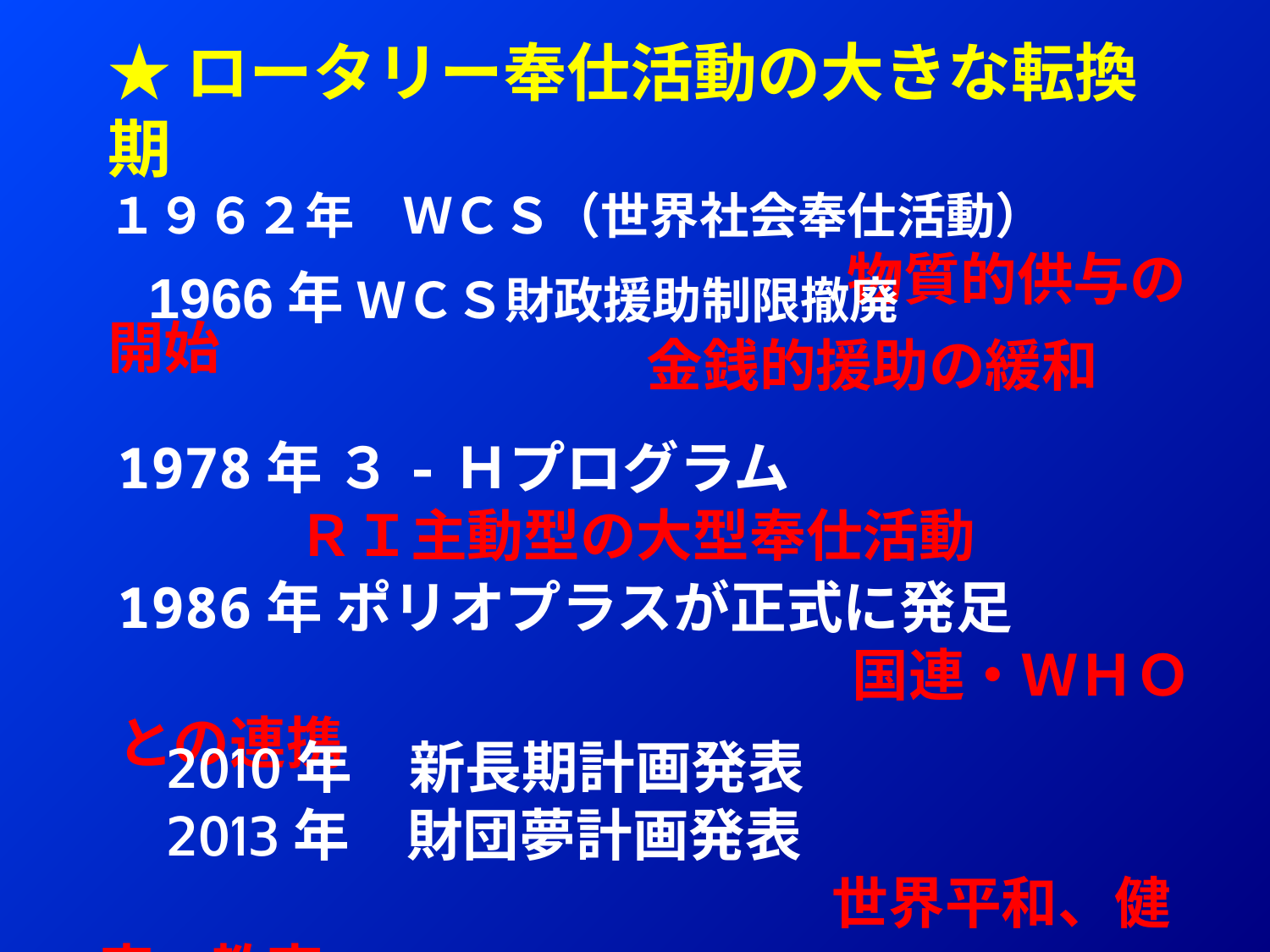

★ロータリー奉仕活動の大きな転換期
１９６２年　ＷＣＳ（世界社会奉仕活動）
　　　　　　　　　　　　　　　物質的供与の開始
　1966年 ＷＣＳ財政援助制限撤廃
                  　　　　　　　金銭的援助の緩和
1978年 ３-Ｈプログラム
               ＲＩ主動型の大型奉仕活動
1986年 ポリオプラスが正式に発足
　　　　　　　　　　　　　国連・ＷＨＯとの連携

　2010年　新長期計画発表
　2013年　財団夢計画発表
　　　　　　　　　　　　　世界平和、健康、教育